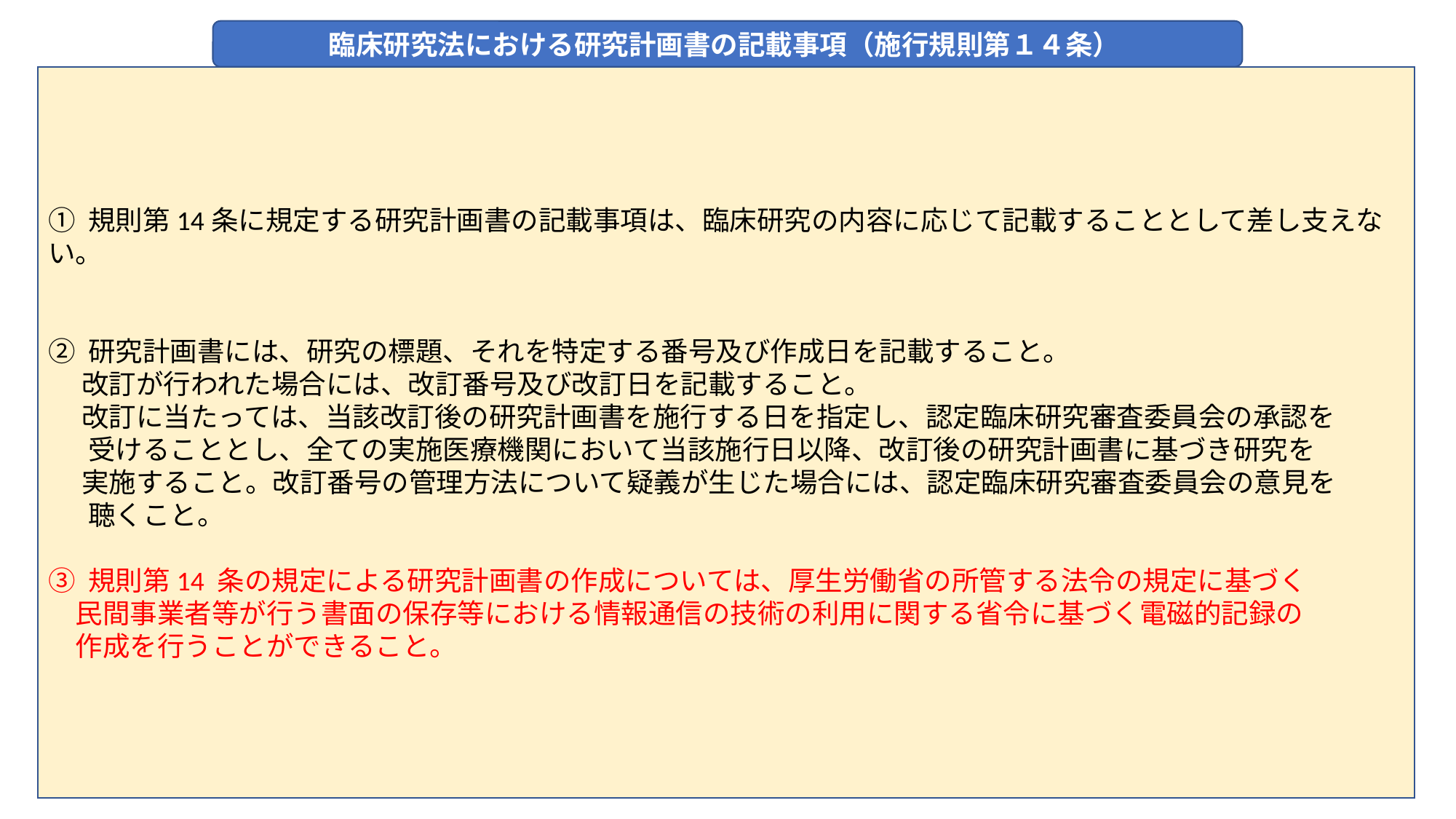

臨床研究法における研究計画書の記載事項（施行規則第１４条）
① 規則第14条に規定する研究計画書の記載事項は、臨床研究の内容に応じて記載することとして差し支えない。

② 研究計画書には、研究の標題、それを特定する番号及び作成日を記載すること。
　 改訂が行われた場合には、改訂番号及び改訂日を記載すること。
　 改訂に当たっては、当該改訂後の研究計画書を施行する日を指定し、認定臨床研究審査委員会の承認を
 　受けることとし、全ての実施医療機関において当該施行日以降、改訂後の研究計画書に基づき研究を
　 実施すること。改訂番号の管理方法について疑義が生じた場合には、認定臨床研究審査委員会の意見を
 　聴くこと。

③ 規則第14 条の規定による研究計画書の作成については、厚生労働省の所管する法令の規定に基づく
　民間事業者等が行う書面の保存等における情報通信の技術の利用に関する省令に基づく電磁的記録の
　作成を行うことができること。